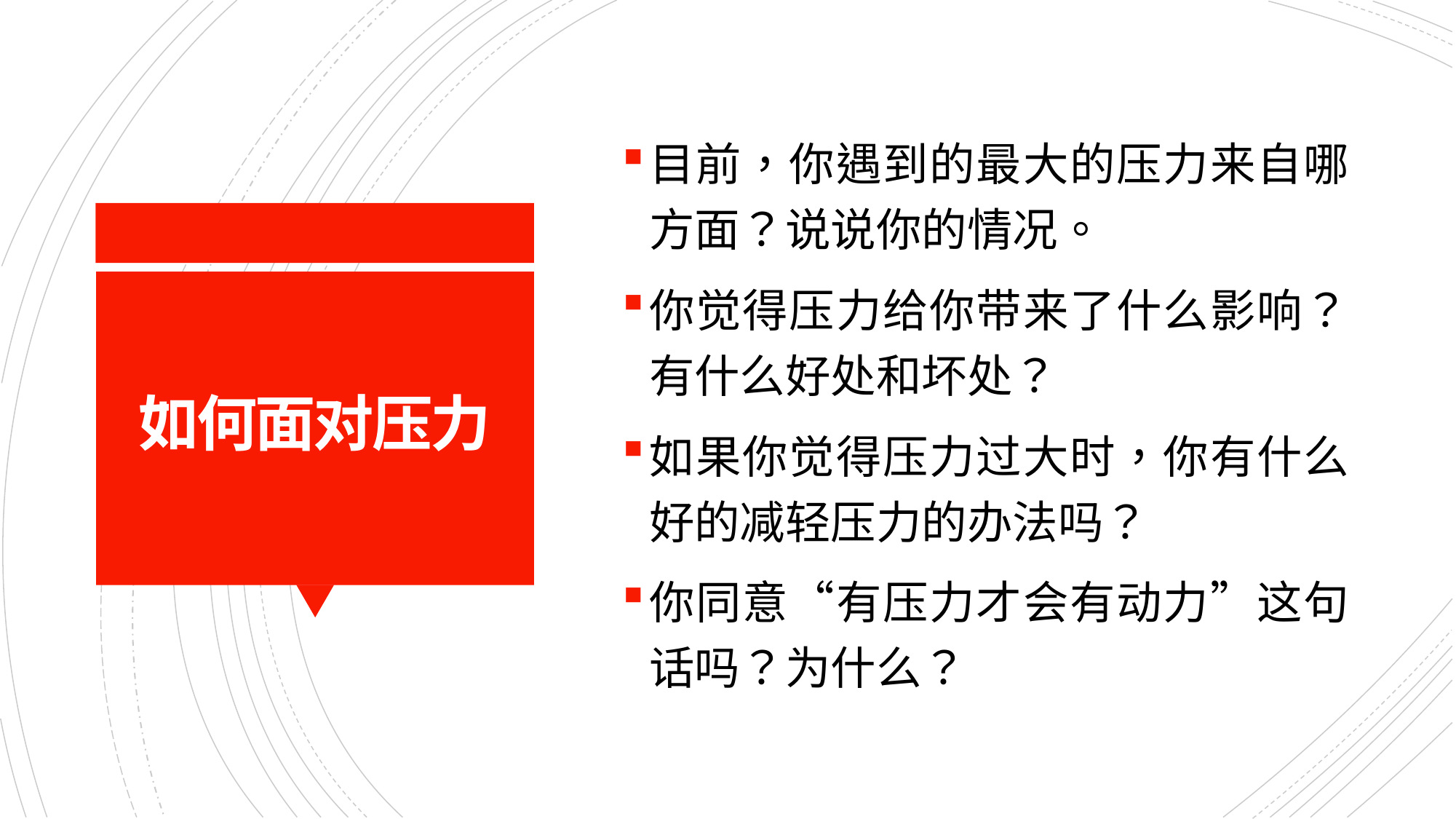

目前，你遇到的最大的压力来自哪方面？说说你的情况。
你觉得压力给你带来了什么影响？有什么好处和坏处？
如果你觉得压力过大时，你有什么好的减轻压力的办法吗？
你同意“有压力才会有动力”这句话吗？为什么？
# 如何面对压力